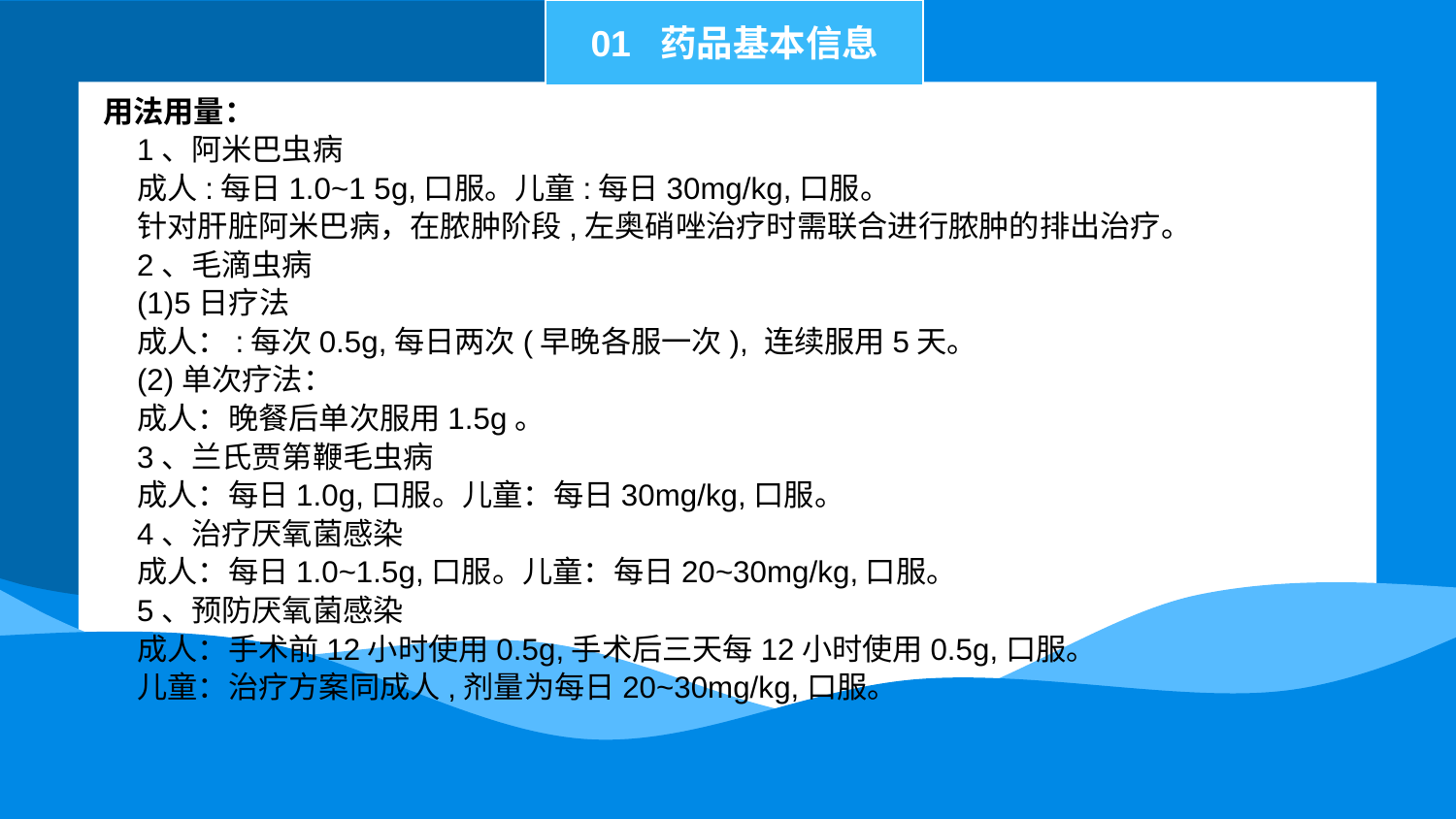

01  药品基本信息

用法用量：
    1、阿米巴虫病
    成人:每日1.0~1 5g,口服。儿童:每日30mg/kg,口服。
    针对肝脏阿米巴病，在脓肿阶段,左奥硝唑治疗时需联合进行脓肿的排出治疗。
    2、毛滴虫病
    (1)5日疗法
    成人：:每次0.5g,每日两次(早晚各服一次), 连续服用5天。
    (2)单次疗法：
    成人：晚餐后单次服用1.5g。
    3、兰氏贾第鞭毛虫病
    成人：每日1.0g,口服。儿童：每日30mg/kg,口服。
    4、治疗厌氧菌感染
    成人：每日1.0~1.5g,口服。儿童：每日20~30mg/kg,口服。
    5、预防厌氧菌感染
    成人：手术前12小时使用0.5g,手术后三天每12小时使用0.5g,口服。
    儿童：治疗方案同成人,剂量为每日20~30mg/kg,口服。